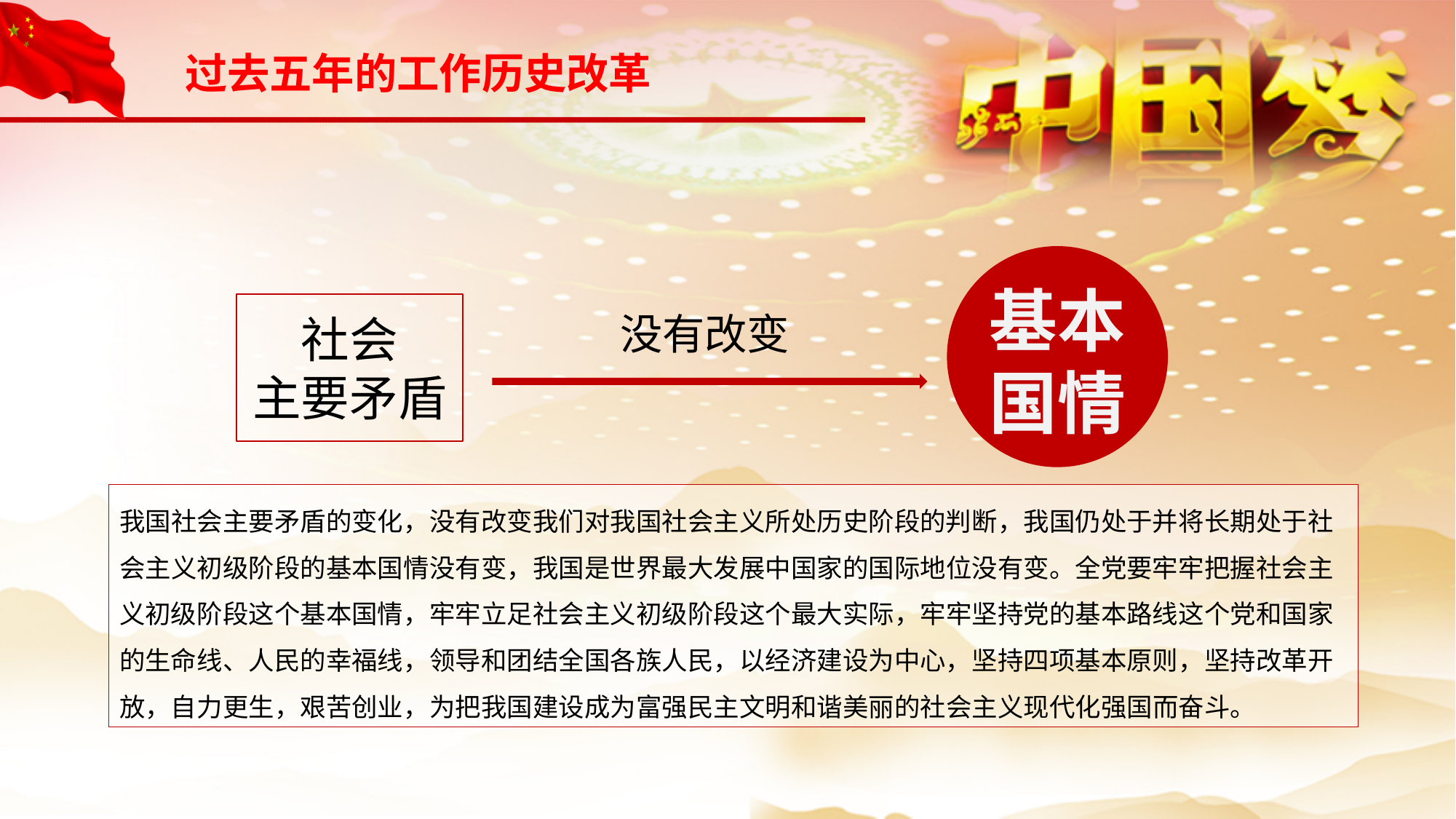

过去五年的工作历史改革

基本
国情
社会
主要矛盾
没有改变

我国社会主要矛盾的变化，没有改变我们对我国社会主义所处历史阶段的判断，我国仍处于并将长期处于社会主义初级阶段的基本国情没有变，我国是世界最大发展中国家的国际地位没有变。全党要牢牢把握社会主义初级阶段这个基本国情，牢牢立足社会主义初级阶段这个最大实际，牢牢坚持党的基本路线这个党和国家的生命线、人民的幸福线，领导和团结全国各族人民，以经济建设为中心，坚持四项基本原则，坚持改革开放，自力更生，艰苦创业，为把我国建设成为富强民主文明和谐美丽的社会主义现代化强国而奋斗。